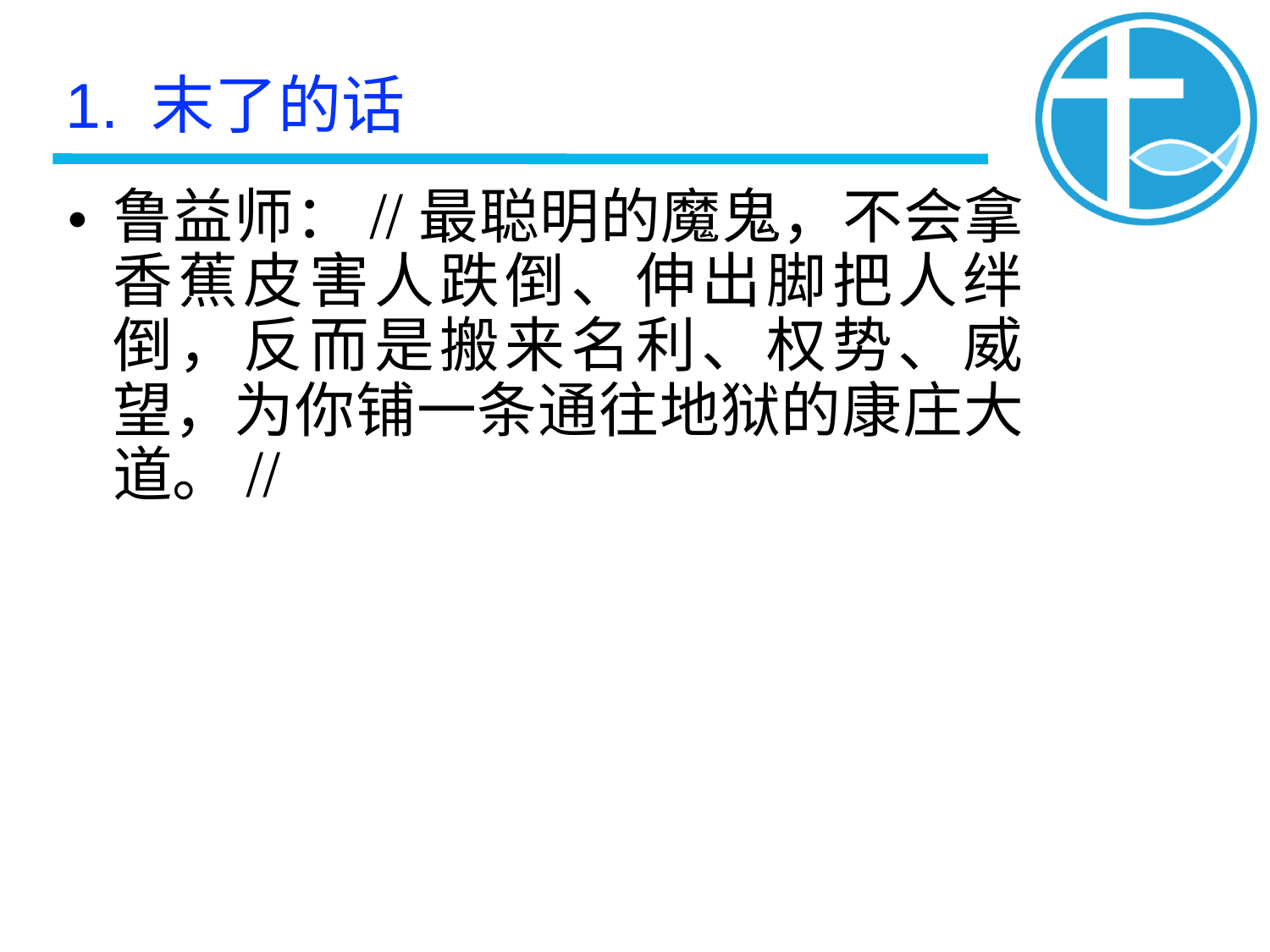

1. 末了的话
鲁益师：//最聪明的魔鬼，不会拿香蕉皮害人跌倒、伸出脚把人绊倒，反而是搬来名利、权势、威望，为你铺一条通往地狱的康庄大道。//